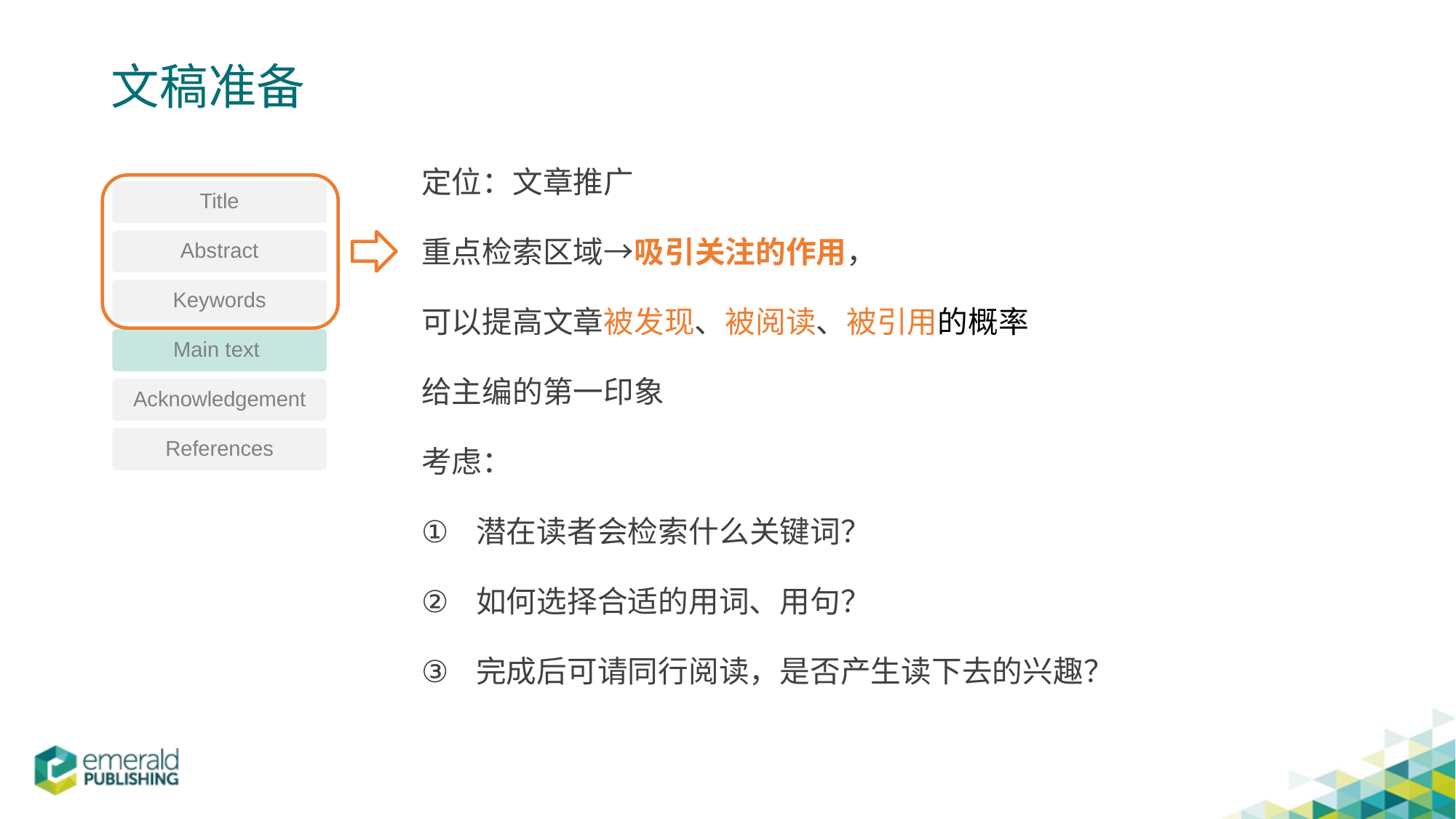

# 文稿准备
定位：文章推广
重点检索区域→吸引关注的作用，
可以提高文章被发现、被阅读、被引用的概率
给主编的第一印象
考虑：
潜在读者会检索什么关键词？
如何选择合适的用词、用句？
完成后可请同行阅读，是否产生读下去的兴趣？

Title

Abstract

Keywords

Main text

Acknowledgement

References